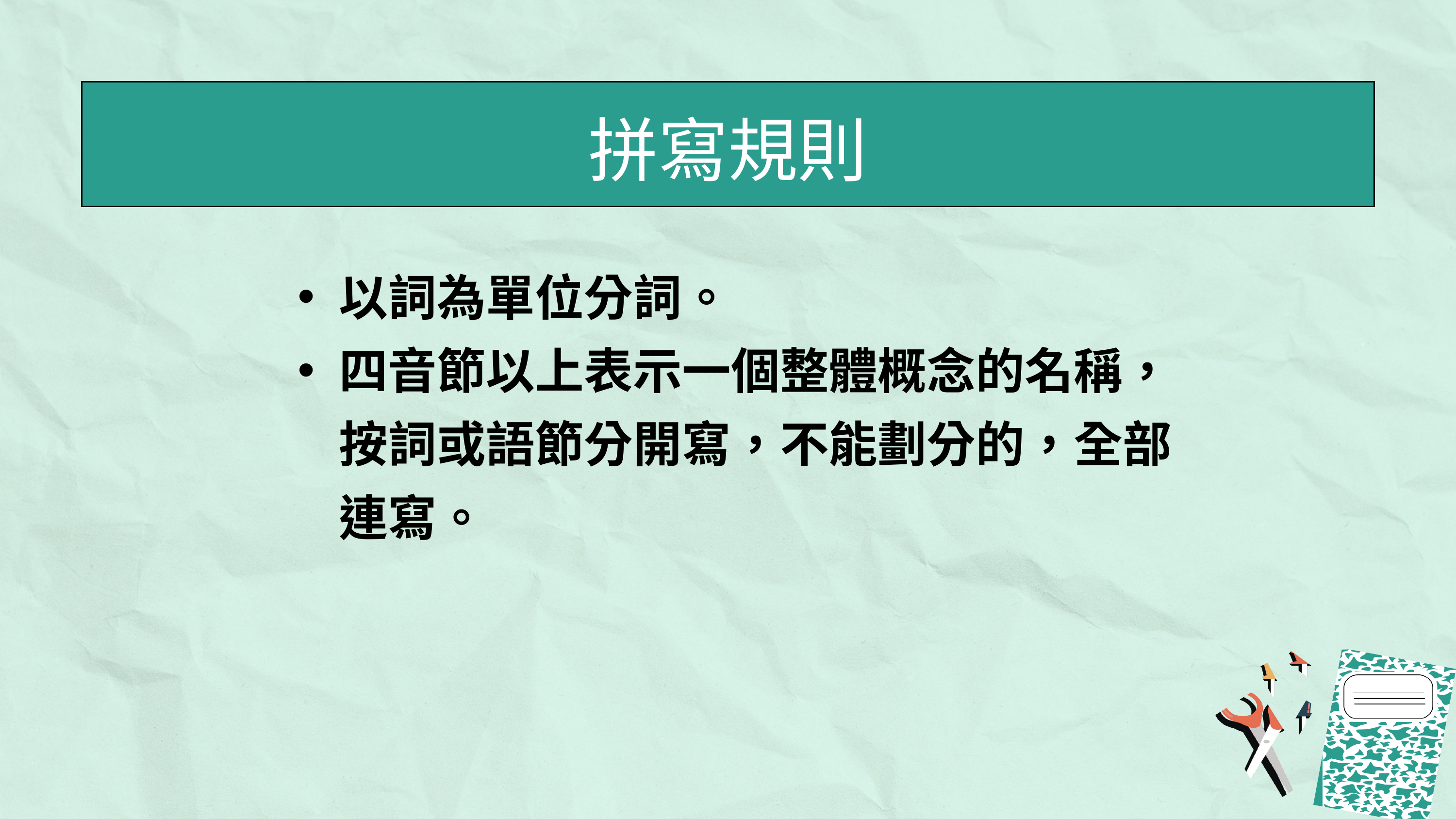

拼寫規則
以詞為單位分詞。
四音節以上表示一個整體概念的名稱，按詞或語節分開寫，不能劃分的，全部連寫。